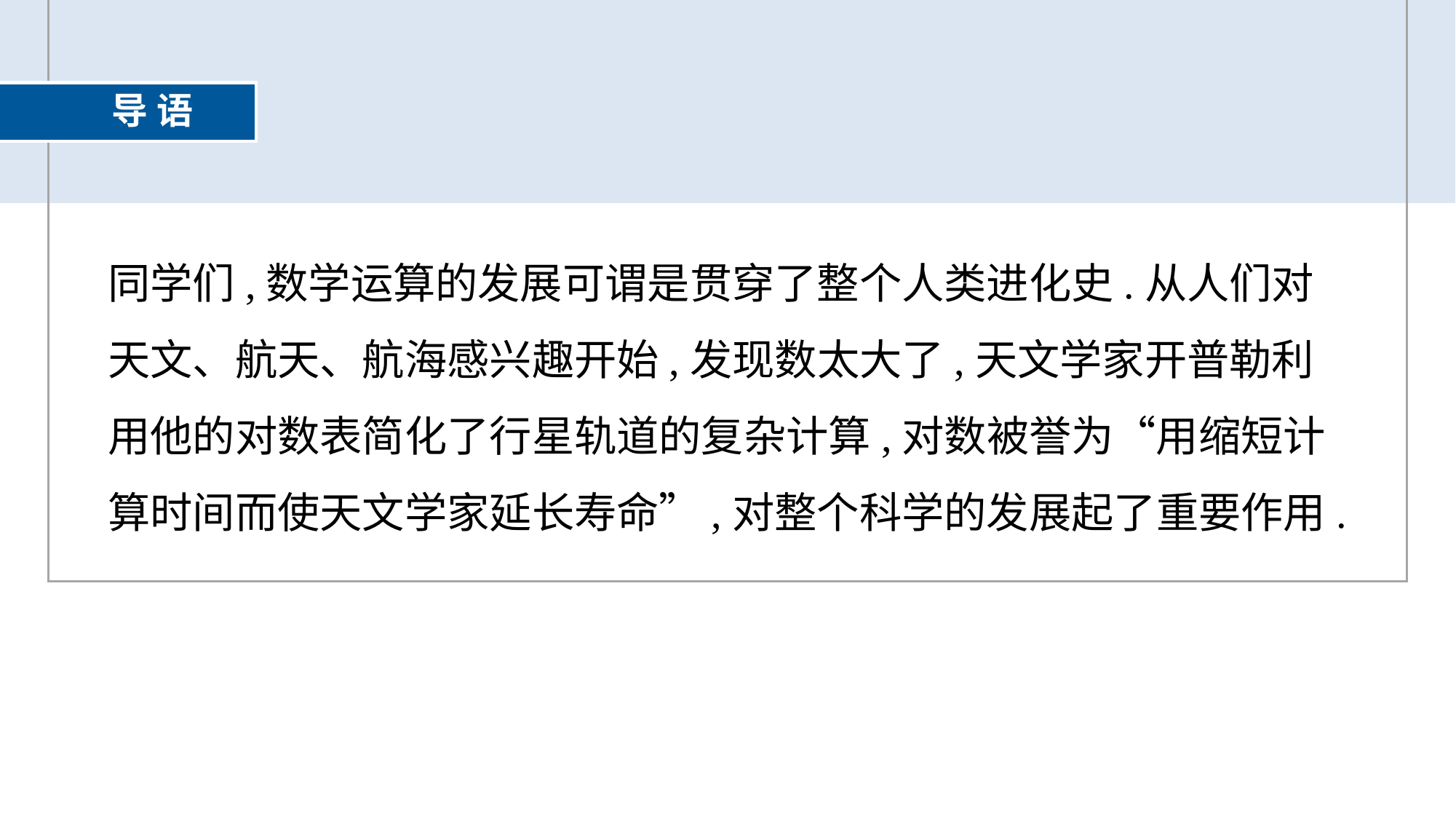

导 语

同学们,数学运算的发展可谓是贯穿了整个人类进化史.从人们对天文、航天、航海感兴趣开始,发现数太大了,天文学家开普勒利用他的对数表简化了行星轨道的复杂计算,对数被誉为“用缩短计算时间而使天文学家延长寿命”,对整个科学的发展起了重要作用.